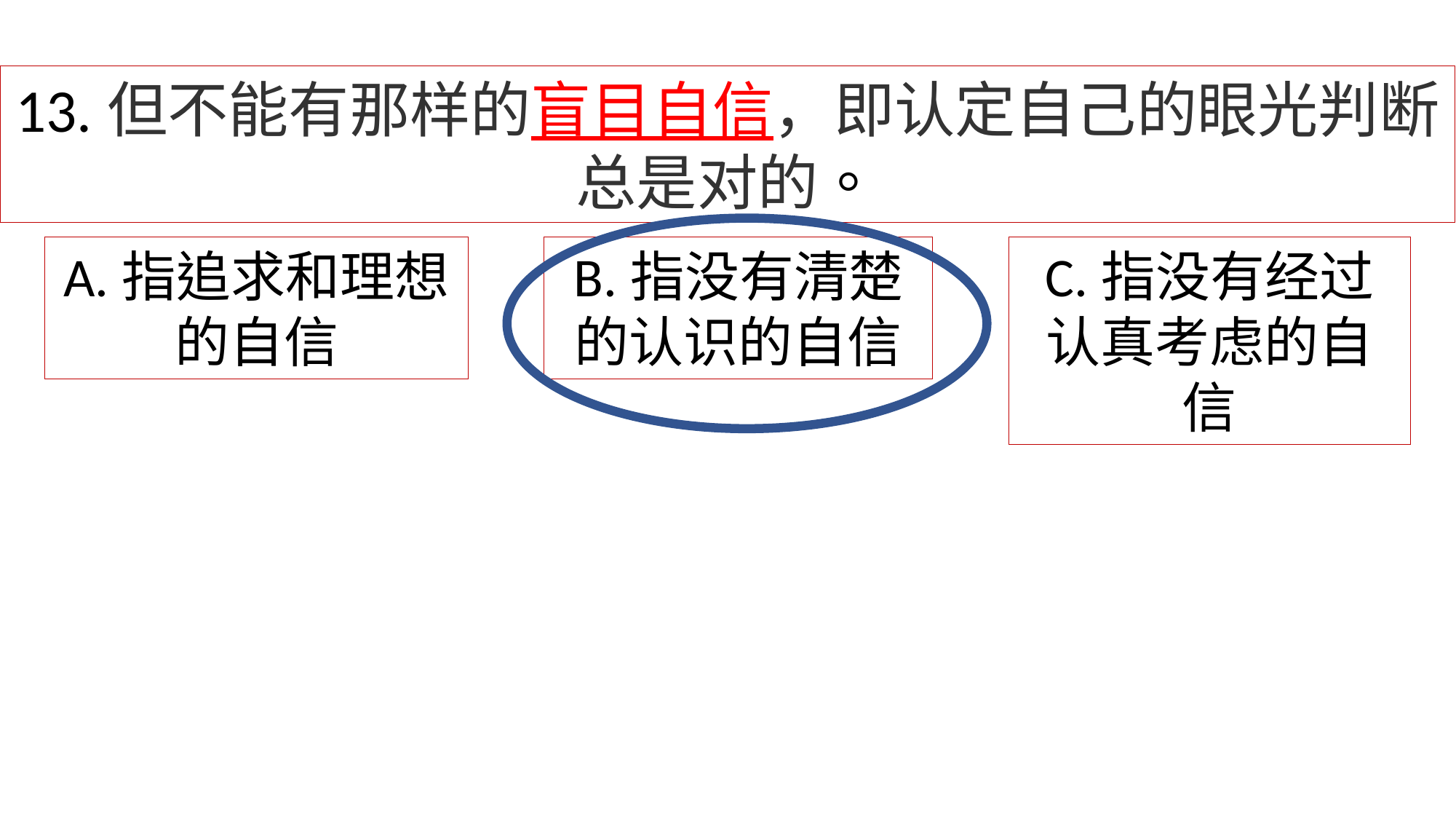

13.但不能有那样的盲目自信，即认定自己的眼光判断总是对的。

A.指追求和理想的自信
B.指没有清楚的认识的自信
C.指没有经过认真考虑的自信